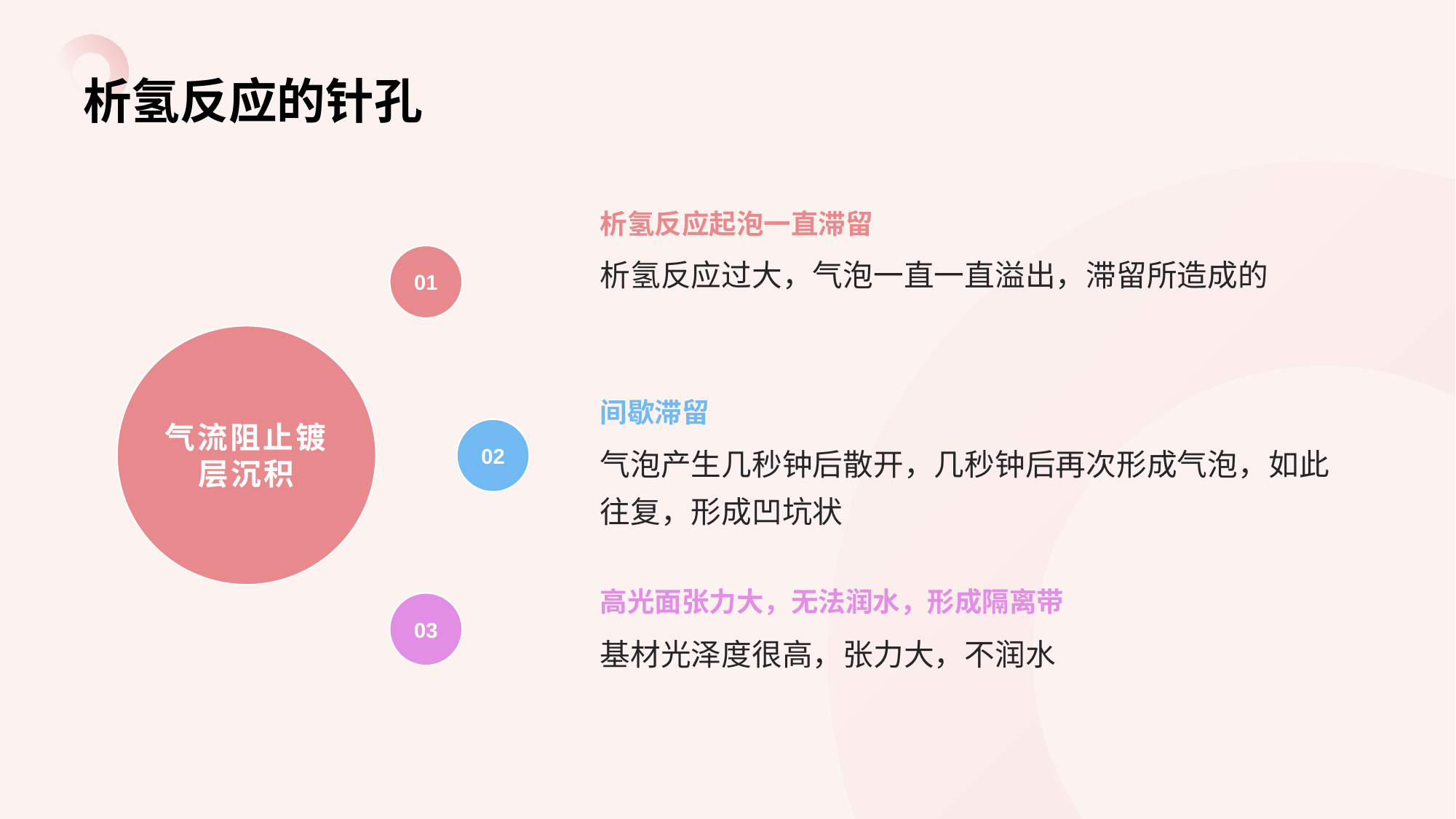

# 析氢反应的针孔
析氢反应起泡一直滞留

析氢反应过大，气泡一直一直溢出，滞留所造成的
01
气流阻止镀层沉积
间歇滞留
02
气泡产生几秒钟后散开，几秒钟后再次形成气泡，如此往复，形成凹坑状
高光面张力大，无法润水，形成隔离带
03
基材光泽度很高，张力大，不润水